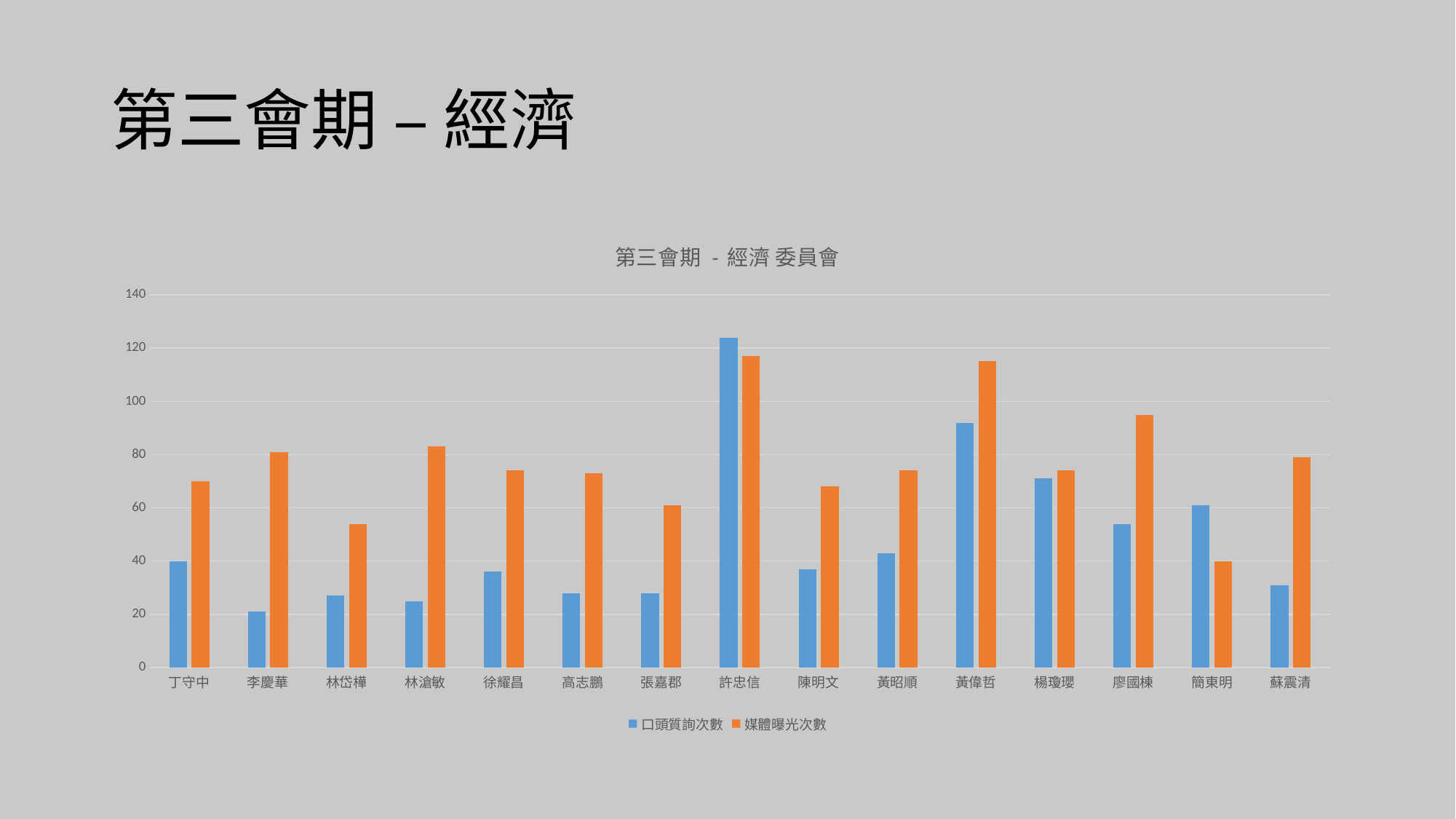

# 第三會期 – 經濟

### Chart: 第三會期 - 經濟 委員會

| Category | 口頭質詢次數 | 媒體曝光次數 |
|---|---|---|
| 丁守中 | 40.0 | 70.0 |
| 李慶華 | 21.0 | 81.0 |
| 林岱樺 | 27.0 | 54.0 |
| 林滄敏 | 25.0 | 83.0 |
| 徐耀昌 | 36.0 | 74.0 |
| 高志鵬 | 28.0 | 73.0 |
| 張嘉郡 | 28.0 | 61.0 |
| 許忠信 | 124.0 | 117.0 |
| 陳明文 | 37.0 | 68.0 |
| 黃昭順 | 43.0 | 74.0 |
| 黃偉哲 | 92.0 | 115.0 |
| 楊瓊瓔 | 71.0 | 74.0 |
| 廖國棟 | 54.0 | 95.0 |
| 簡東明 | 61.0 | 40.0 |
| 蘇震清 | 31.0 | 79.0 |